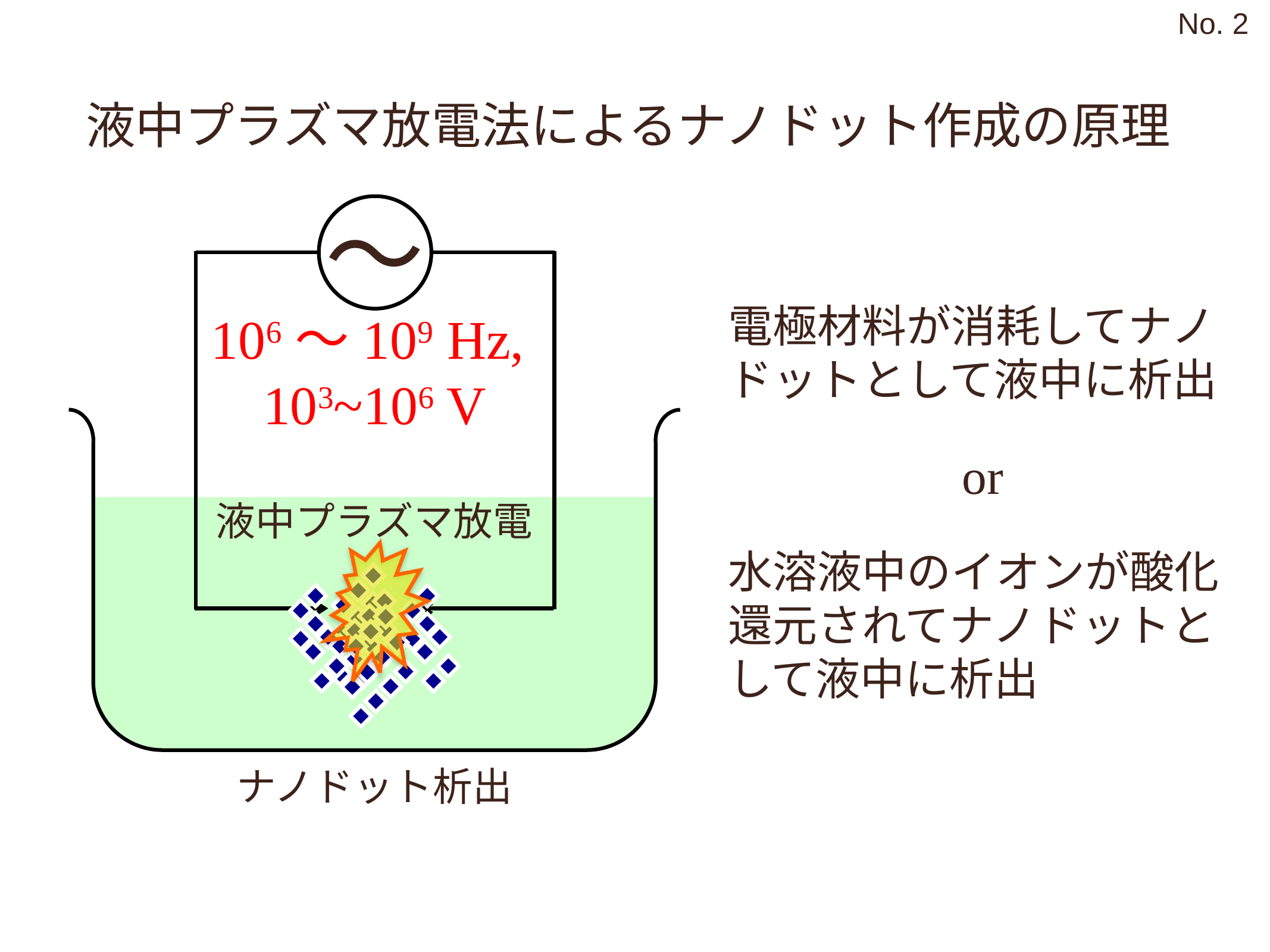

No. 2
液中プラズマ放電法によるナノドット作成の原理
〜

106〜109 Hz,
103~106 V
液中プラズマ放電

ナノドット析出
電極材料が消耗してナノドットとして液中に析出
or
水溶液中のイオンが酸化還元されてナノドットとして液中に析出